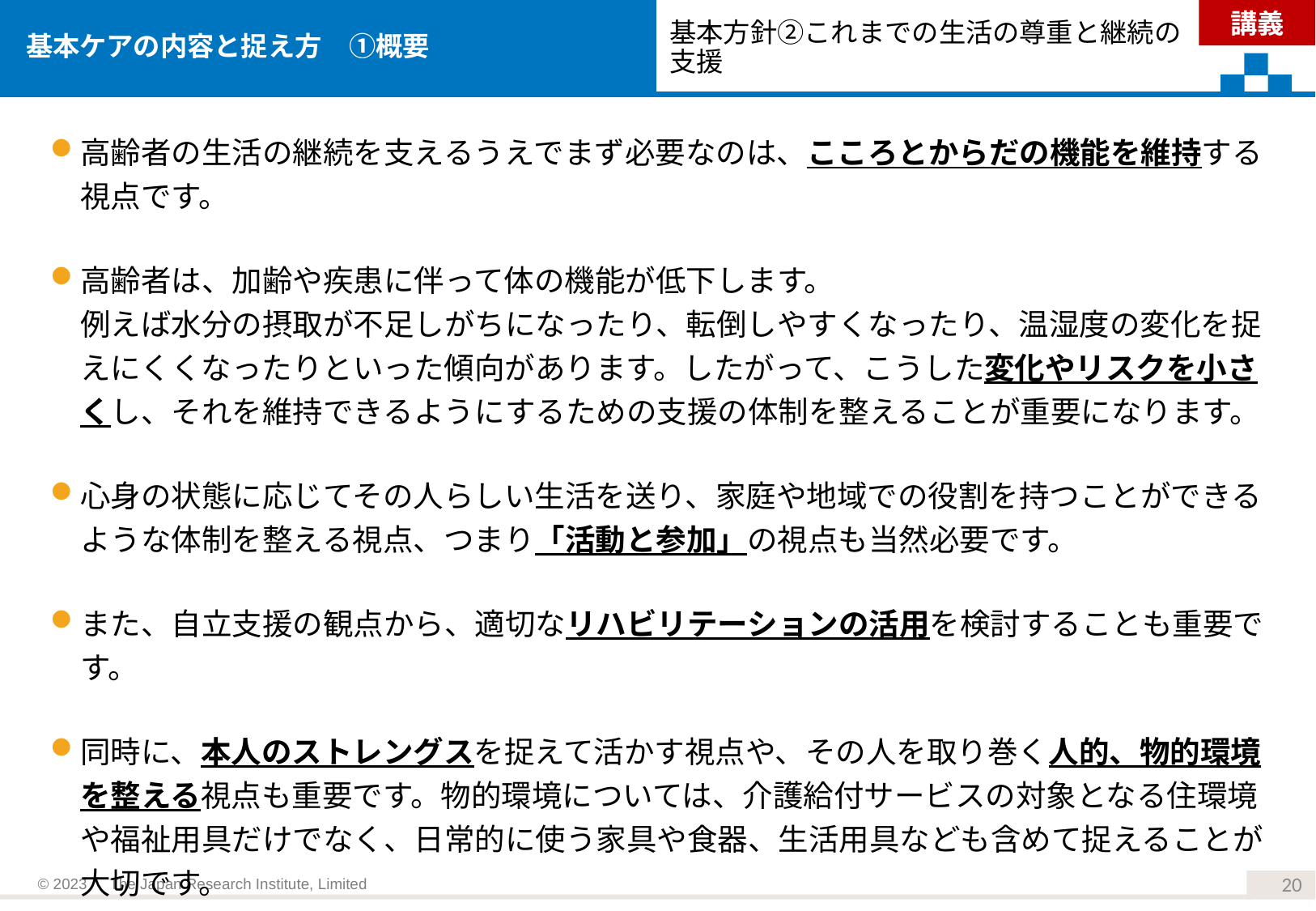

# 基本ケアの内容と捉え方　①概要
講義
基本方針②これまでの生活の尊重と継続の支援
高齢者の生活の継続を支えるうえでまず必要なのは、こころとからだの機能を維持する視点です。
高齢者は、加齢や疾患に伴って体の機能が低下します。
例えば水分の摂取が不足しがちになったり、転倒しやすくなったり、温湿度の変化を捉えにくくなったりといった傾向があります。したがって、こうした変化やリスクを小さくし、それを維持できるようにするための支援の体制を整えることが重要になります。
心身の状態に応じてその人らしい生活を送り、家庭や地域での役割を持つことができるような体制を整える視点、つまり「活動と参加」の視点も当然必要です。
また、自立支援の観点から、適切なリハビリテーションの活用を検討することも重要です。
同時に、本人のストレングスを捉えて活かす視点や、その人を取り巻く人的、物的環境を整える視点も重要です。物的環境については、介護給付サービスの対象となる住環境や福祉用具だけでなく、日常的に使う家具や食器、生活用具なども含めて捉えることが大切です。
20